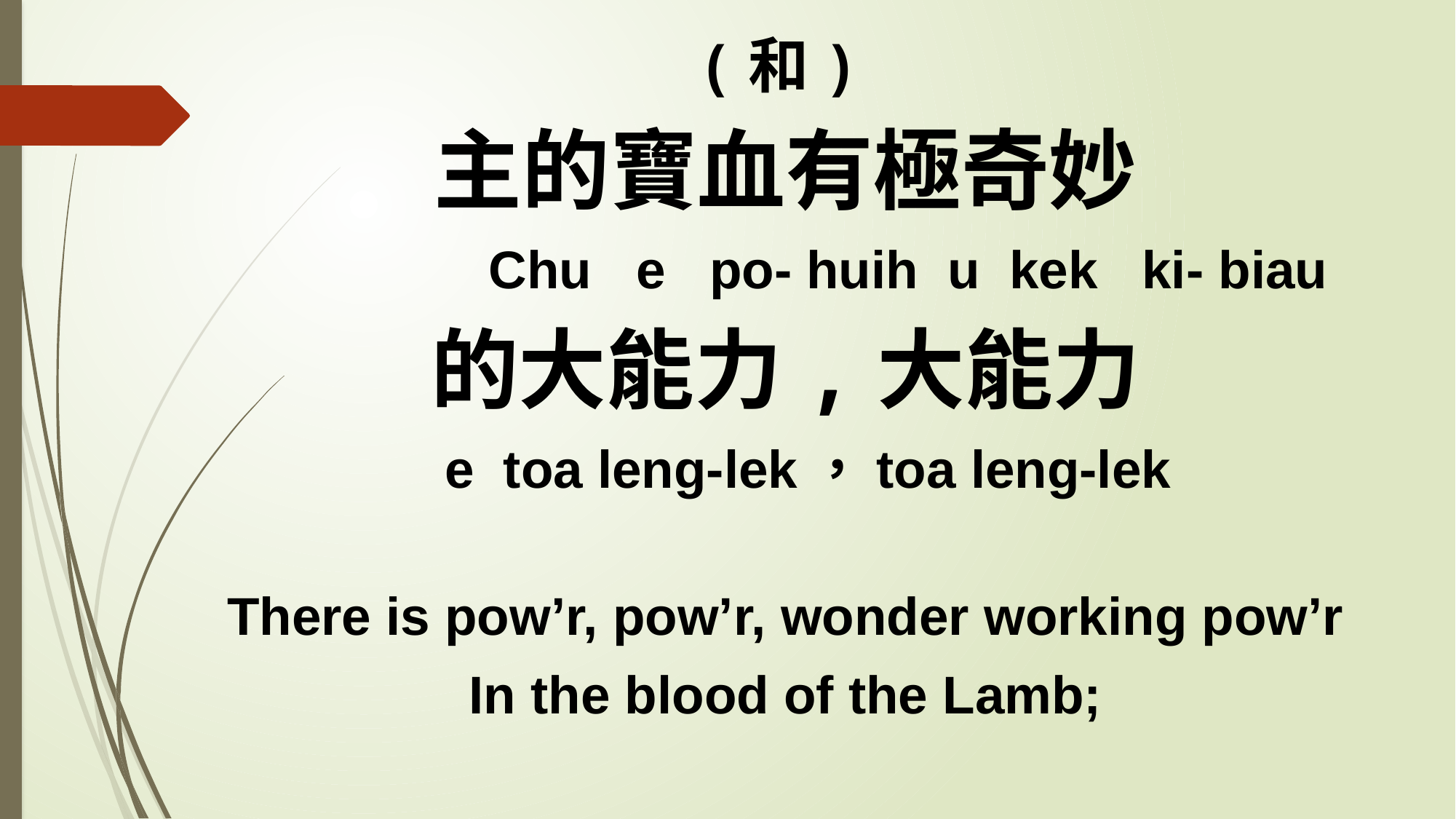

(和)
主的寶血有極奇妙
                  Chu   e   po- huih  u  kek   ki- biau
的大能力,大能力
   e  toa leng-lek，toa leng-lek

There is pow’r, pow’r, wonder working pow’r
In the blood of the Lamb;